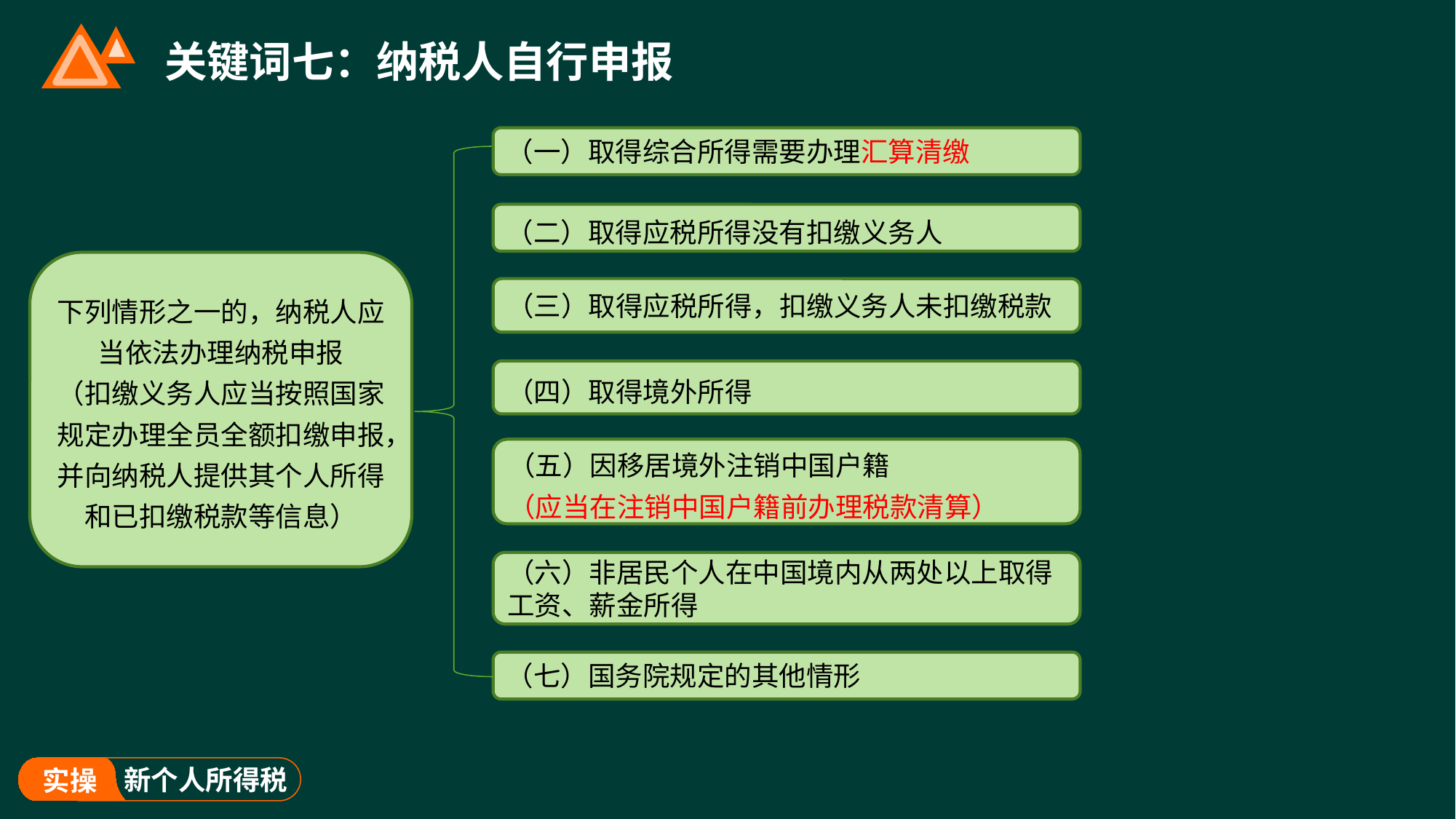

# 关键词七：纳税人自行申报
（一）取得综合所得需要办理汇算清缴

（二）取得应税所得没有扣缴义务人
下列情形之一的，纳税人应当依法办理纳税申报
（扣缴义务人应当按照国家规定办理全员全额扣缴申报，并向纳税人提供其个人所得和已扣缴税款等信息）

（三）取得应税所得，扣缴义务人未扣缴税款

（四）取得境外所得

（五）因移居境外注销中国户籍
（应当在注销中国户籍前办理税款清算）

（六）非居民个人在中国境内从两处以上取得工资、薪金所得

（七）国务院规定的其他情形